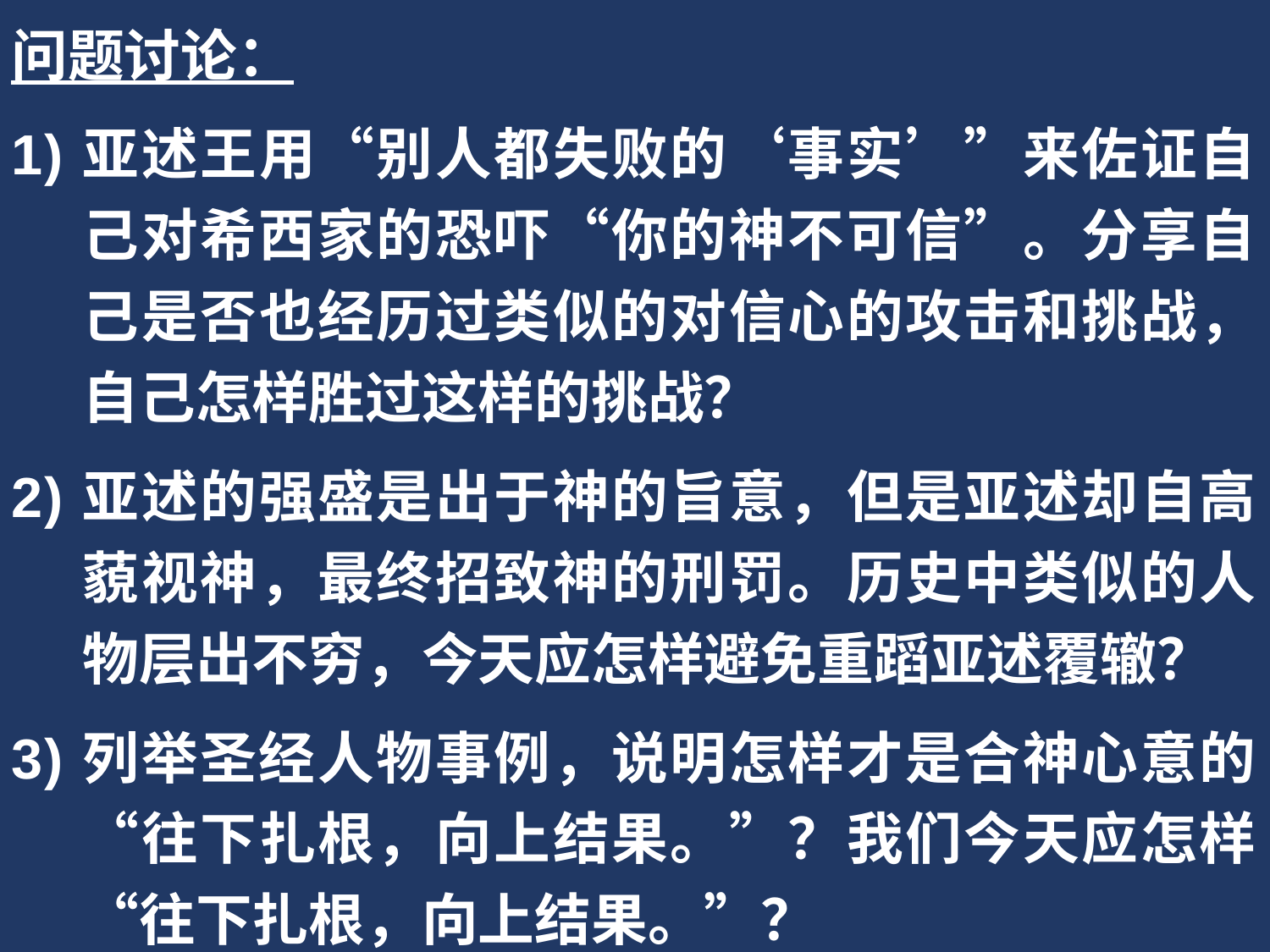

问题讨论：
亚述王用“别人都失败的‘事实’”来佐证自己对希西家的恐吓“你的神不可信”。分享自己是否也经历过类似的对信心的攻击和挑战，自己怎样胜过这样的挑战？
亚述的强盛是出于神的旨意，但是亚述却自高藐视神，最终招致神的刑罚。历史中类似的人物层出不穷，今天应怎样避免重蹈亚述覆辙？
列举圣经人物事例，说明怎样才是合神心意的“往下扎根，向上结果。”？我们今天应怎样“往下扎根，向上结果。”？